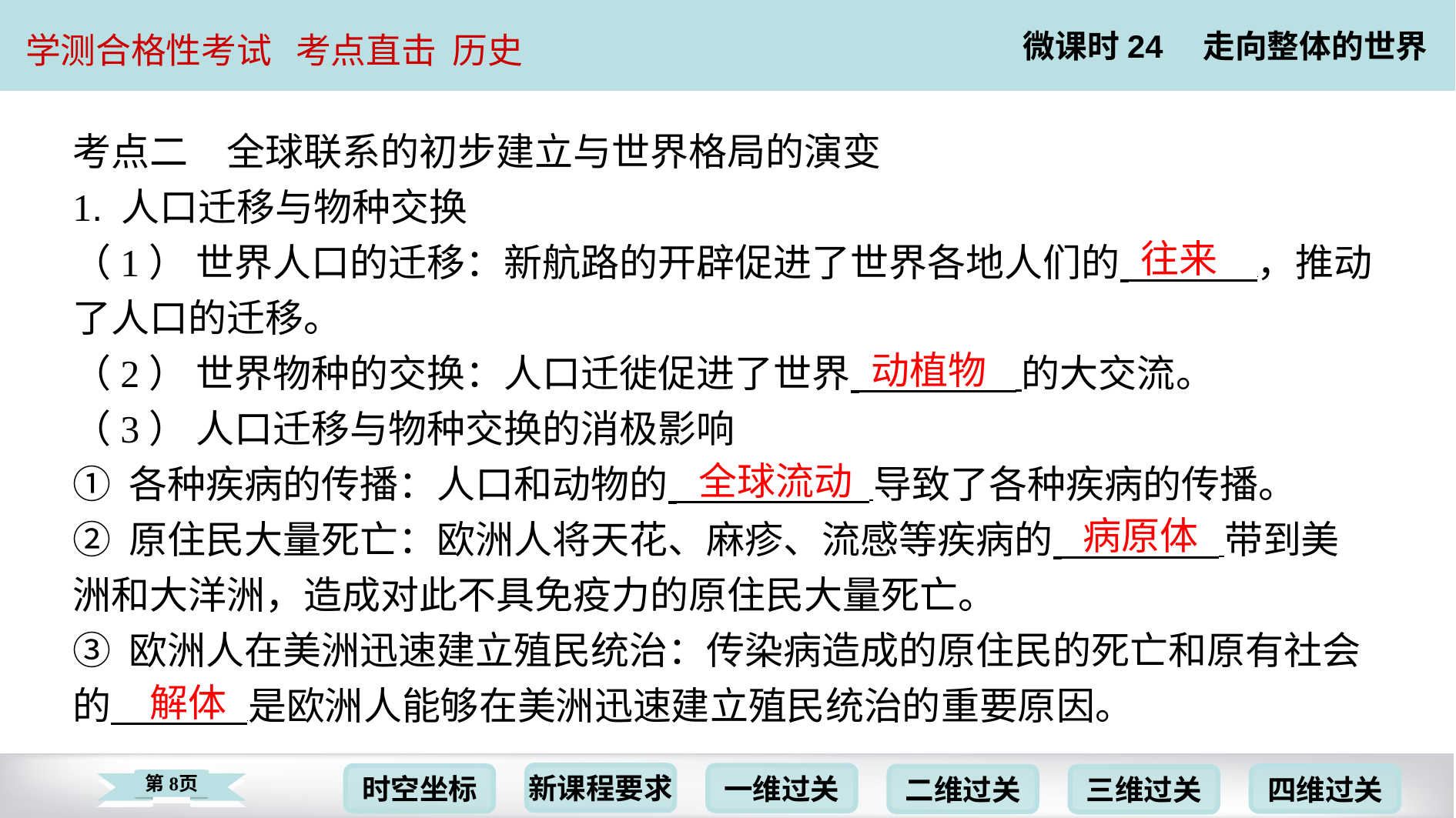

考点二　全球联系的初步建立与世界格局的演变
1. 人口迁移与物种交换
（1） 世界人口的迁移：新航路的开辟促进了世界各地人们的                    ，推动
了人口的迁移。
（2） 世界物种的交换：人口迁徙促进了世界                        的大交流。
（3） 人口迁移与物种交换的消极影响
① 各种疾病的传播：人口和动物的                             导致了各种疾病的传播。
② 原住民大量死亡：欧洲人将天花、麻疹、流感等疾病的                        ⁠带到美
洲和大洋洲，造成对此不具免疫力的原住民大量死亡。
③ 欧洲人在美洲迅速建立殖民统治：传染病造成的原住民的死亡和原有社会
的                    是欧洲人能够在美洲迅速建立殖民统治的重要原因。
往来
动植物
全球流动
病原体
解体